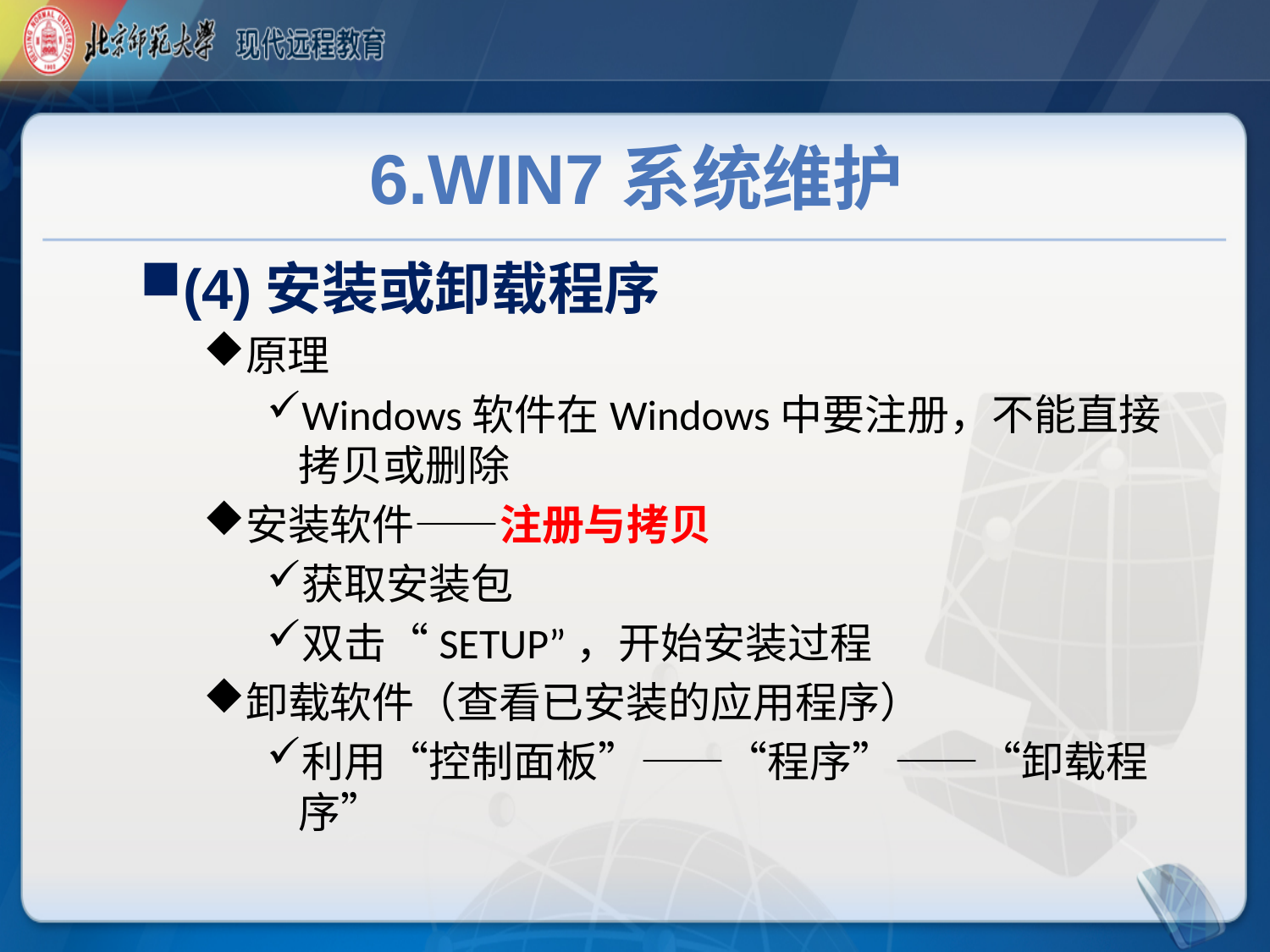

# 6.Win7系统维护
(4)安装或卸载程序
原理
Windows软件在Windows中要注册，不能直接拷贝或删除
安装软件——注册与拷贝
获取安装包
双击“SETUP”，开始安装过程
卸载软件（查看已安装的应用程序）
利用“控制面板”——“程序”——“卸载程序”